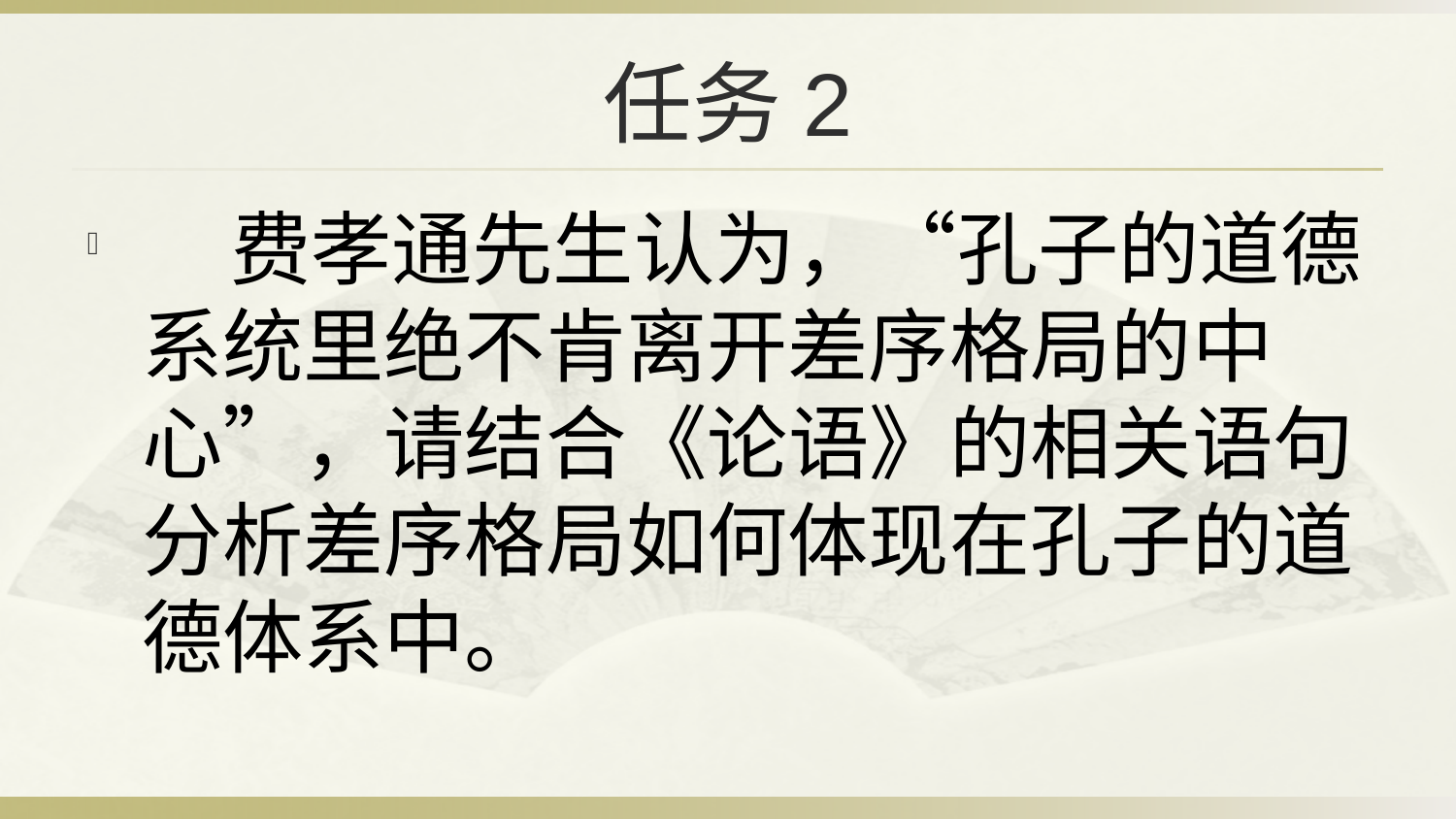

# 任务2
     费孝通先生认为，“孔子的道德系统里绝不肯离开差序格局的中心”，请结合《论语》的相关语句分析差序格局如何体现在孔子的道德体系中。